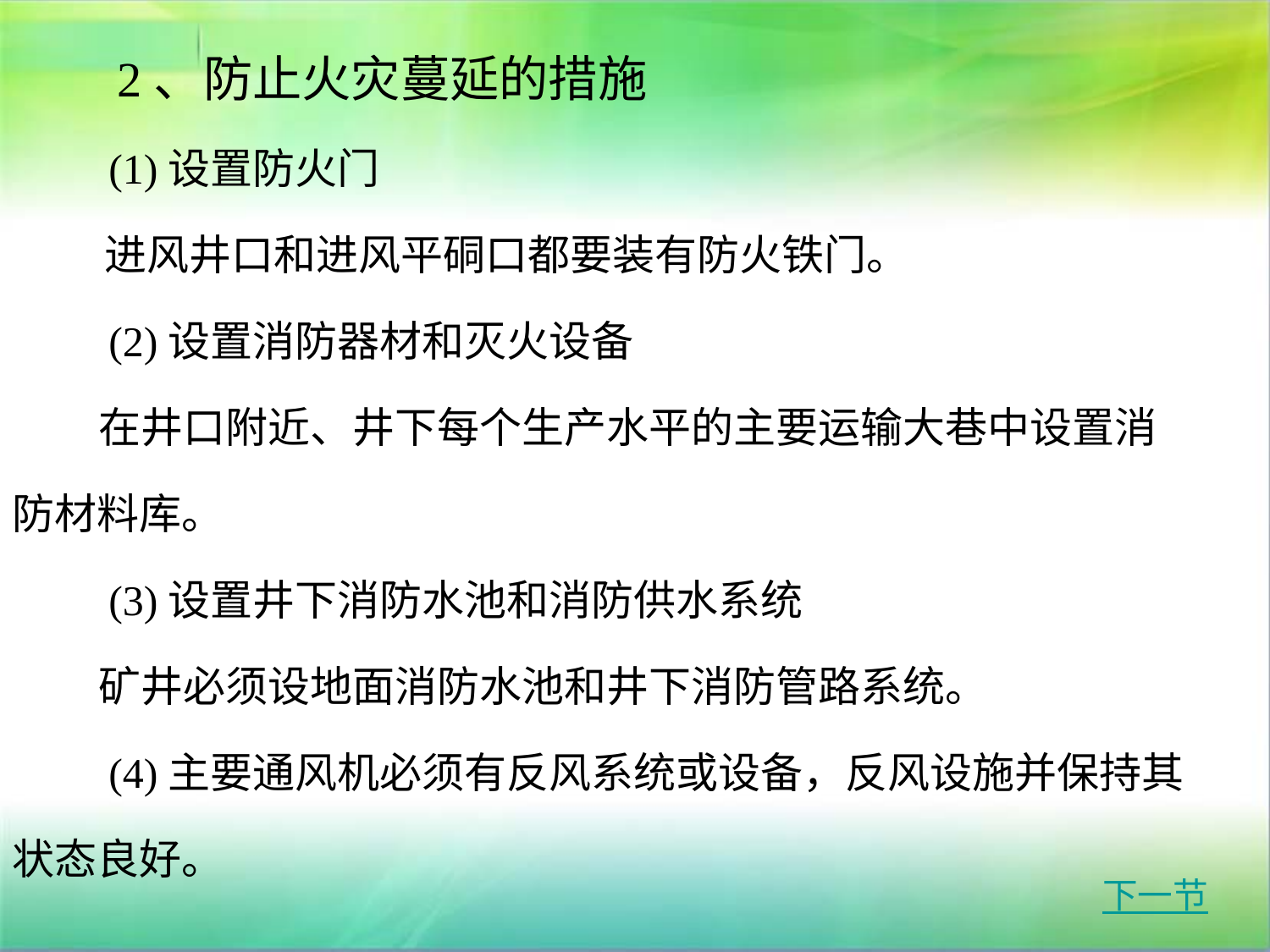

2、防止火灾蔓延的措施
　(1)设置防火门
    进风井口和进风平硐口都要装有防火铁门。
　(2)设置消防器材和灭火设备
　在井口附近、井下每个生产水平的主要运输大巷中设置消防材料库。
　(3)设置井下消防水池和消防供水系统
　矿井必须设地面消防水池和井下消防管路系统。
　(4)主要通风机必须有反风系统或设备，反风设施并保持其状态良好。
下一节